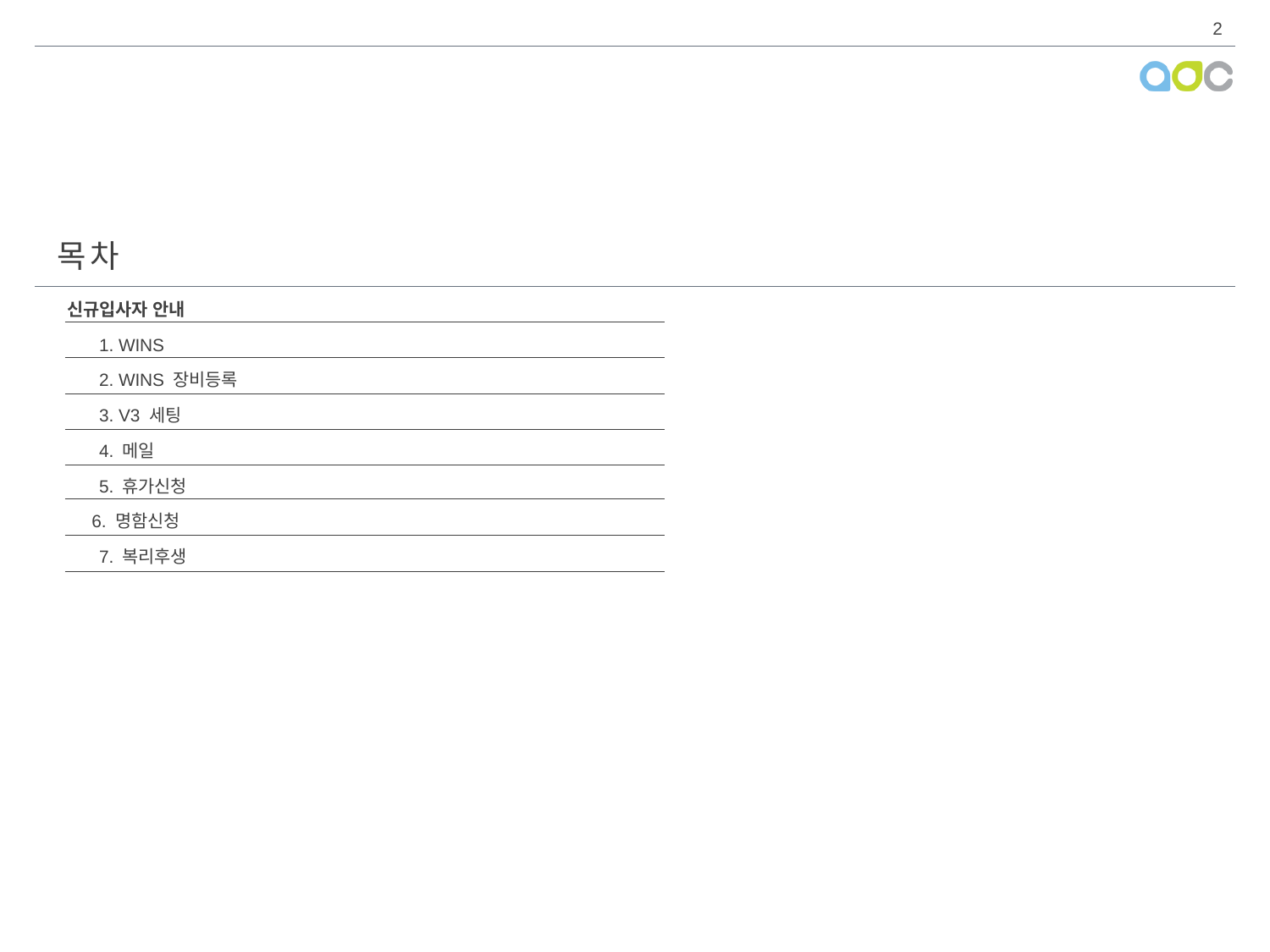

목 차
신규입사자 안내
1. WINS
2. WINS 장비등록
3. V3 세팅
4. 메일
5. 휴가신청
     6. 명함신청
7. 복리후생